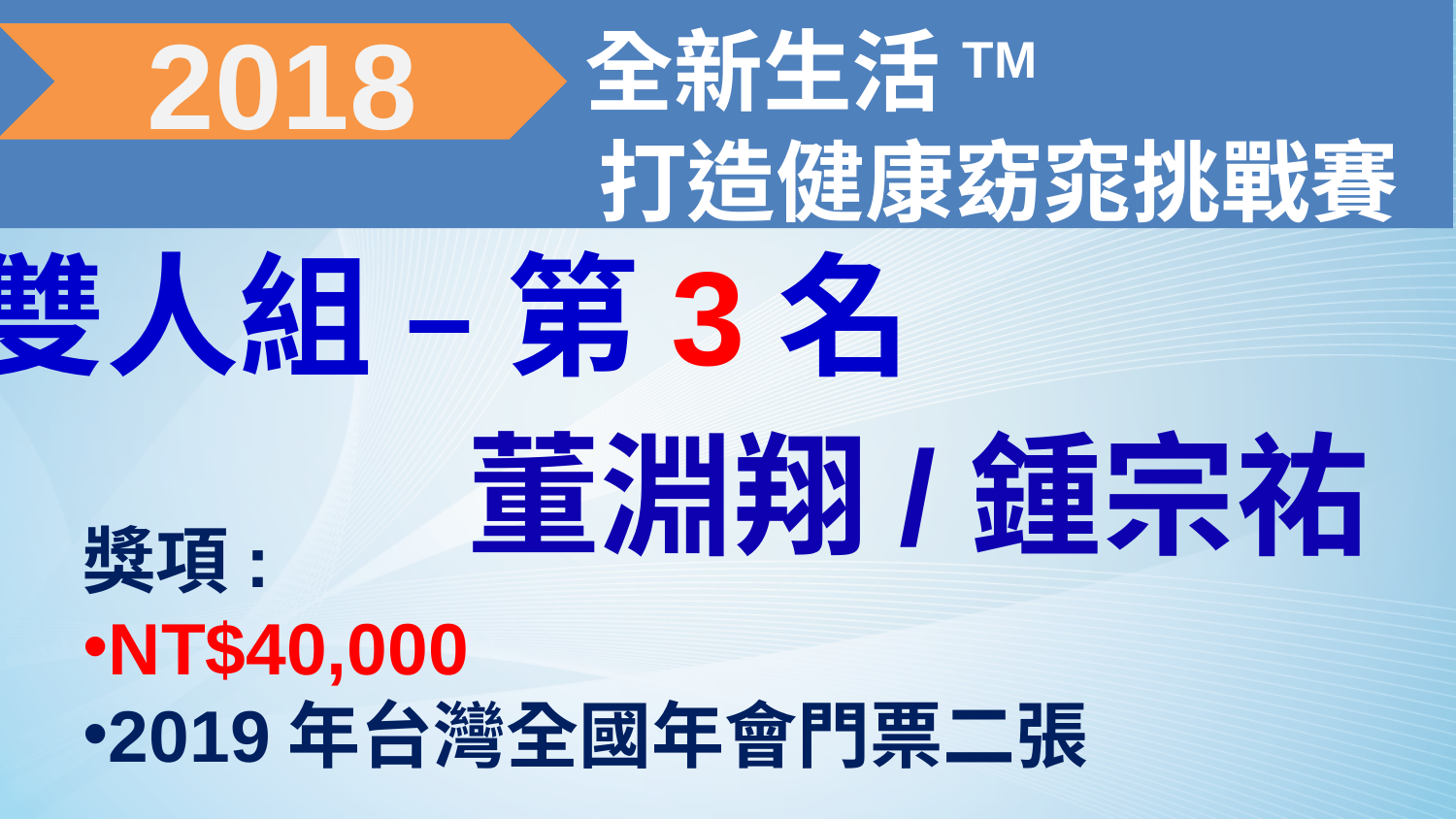

全新生活TM
                          打造健康窈窕挑戰賽
2018
雙人組 – 第3名
董淵翔/鍾宗祐
獎項:
NT$40,000
2019年台灣全國年會門票二張